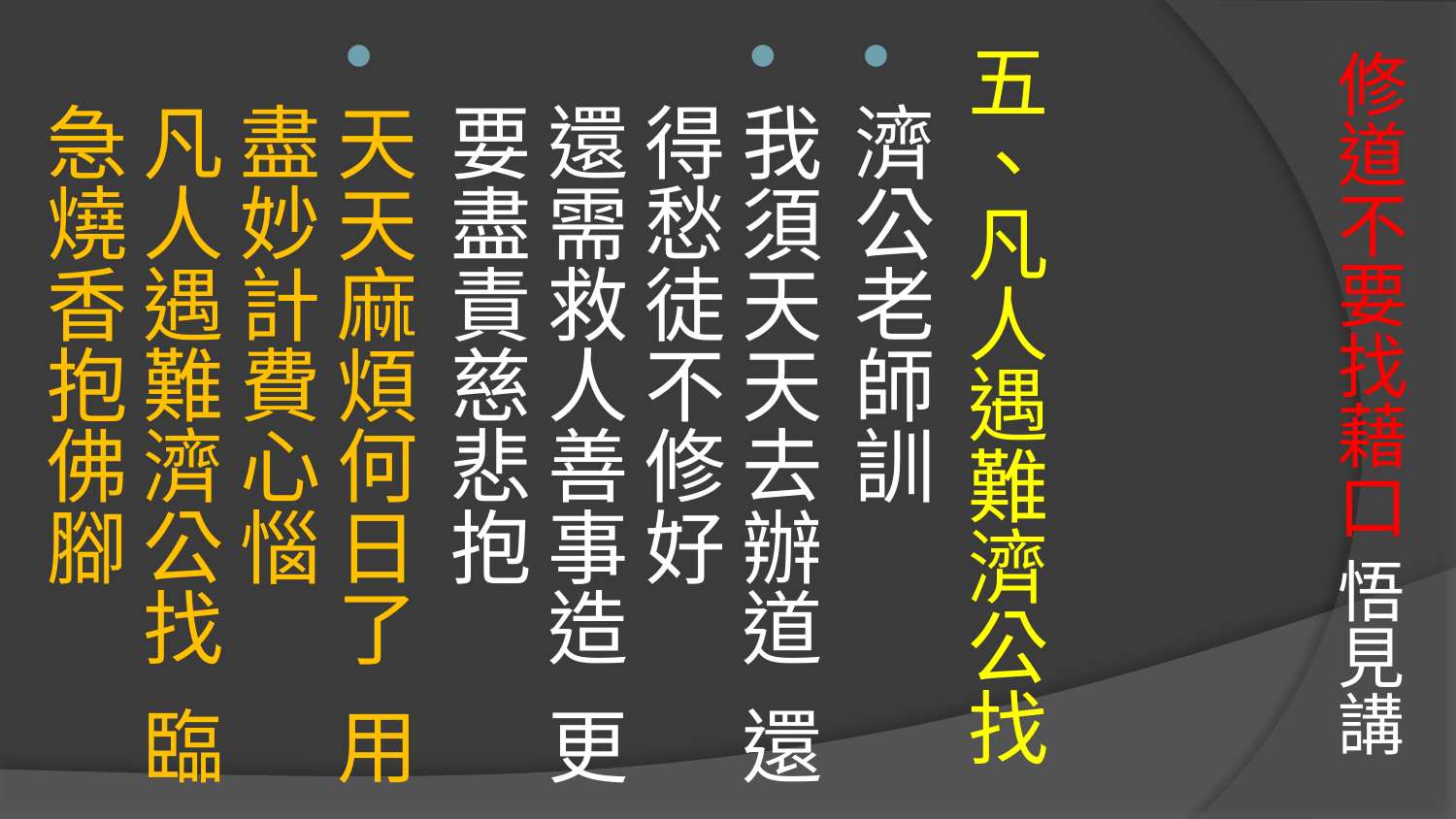

# 修道不要找藉口 悟見講
五、凡人遇難濟公找
濟公老師訓
我須天天去辦道  還得愁徒不修好
還需救人善事造  更要盡責慈悲抱
天天麻煩何日了  用盡妙計費心惱
凡人遇難濟公找  臨急燒香抱佛腳